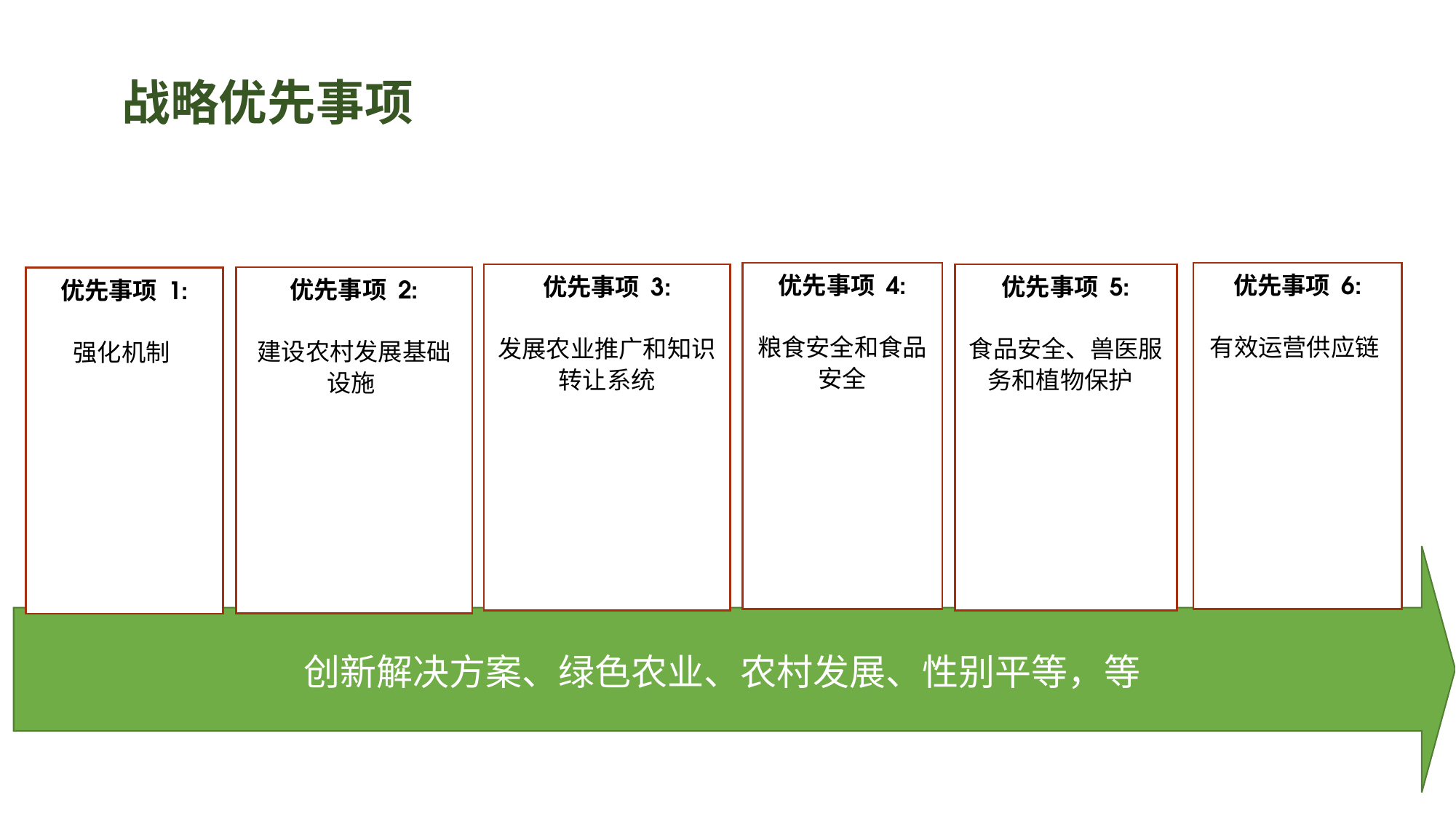

战略优先事项
优先事项 4:

粮食安全和食品安全

优先事项 6:

有效运营供应链
优先事项 3:

发展农业推广和知识转让系统
优先事项 5:

食品安全、兽医服务和植物保护
优先事项 2:

建设农村发展基础设施
优先事项 1:

强化机制
创新解决方案、绿色农业、农村发展、性别平等，等